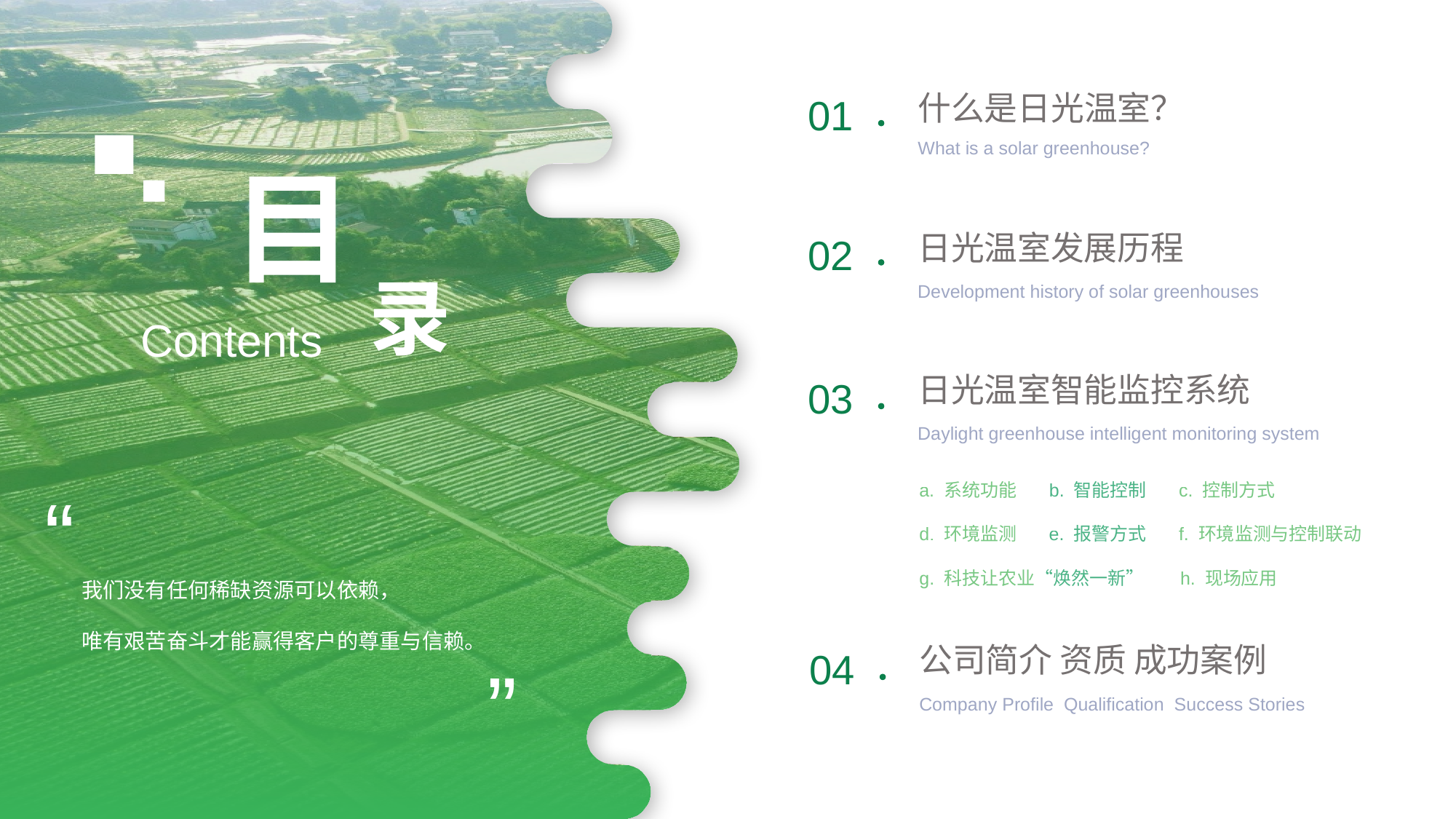

01

什么是日光温室？
What is a solar greenhouse?

目
录
Contents

02

日光温室发展历程
Development history of solar greenhouses
03

日光温室智能监控系统
Daylight greenhouse intelligent monitoring system
a. 系统功能       b. 智能控制       c. 控制方式
“
我们没有任何稀缺资源可以依赖，
唯有艰苦奋斗才能赢得客户的尊重与信赖。
”
d. 环境监测       e. 报警方式       f. 环境监测与控制联动
g. 科技让农业“焕然一新”        h. 现场应用
04

公司简介 资质 成功案例
Company Profile  Qualification  Success Stories